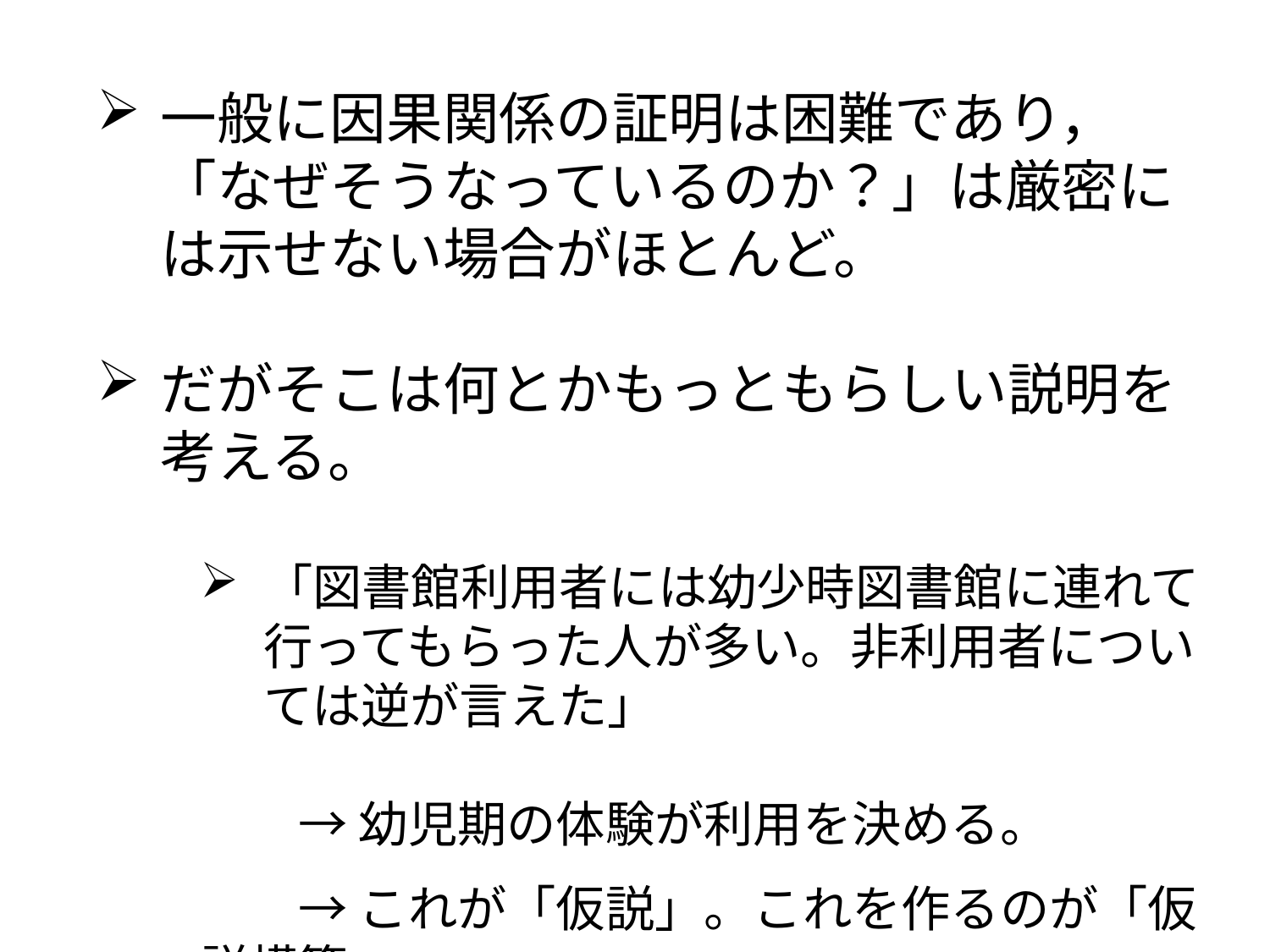

一般に因果関係の証明は困難であり，「なぜそうなっているのか？」は厳密には示せない場合がほとんど。

だがそこは何とかもっともらしい説明を考える。

「図書館利用者には幼少時図書館に連れて行ってもらった人が多い。非利用者については逆が言えた」

　　→ 幼児期の体験が利用を決める。

　　→ これが「仮説」。これを作るのが「仮説構築」